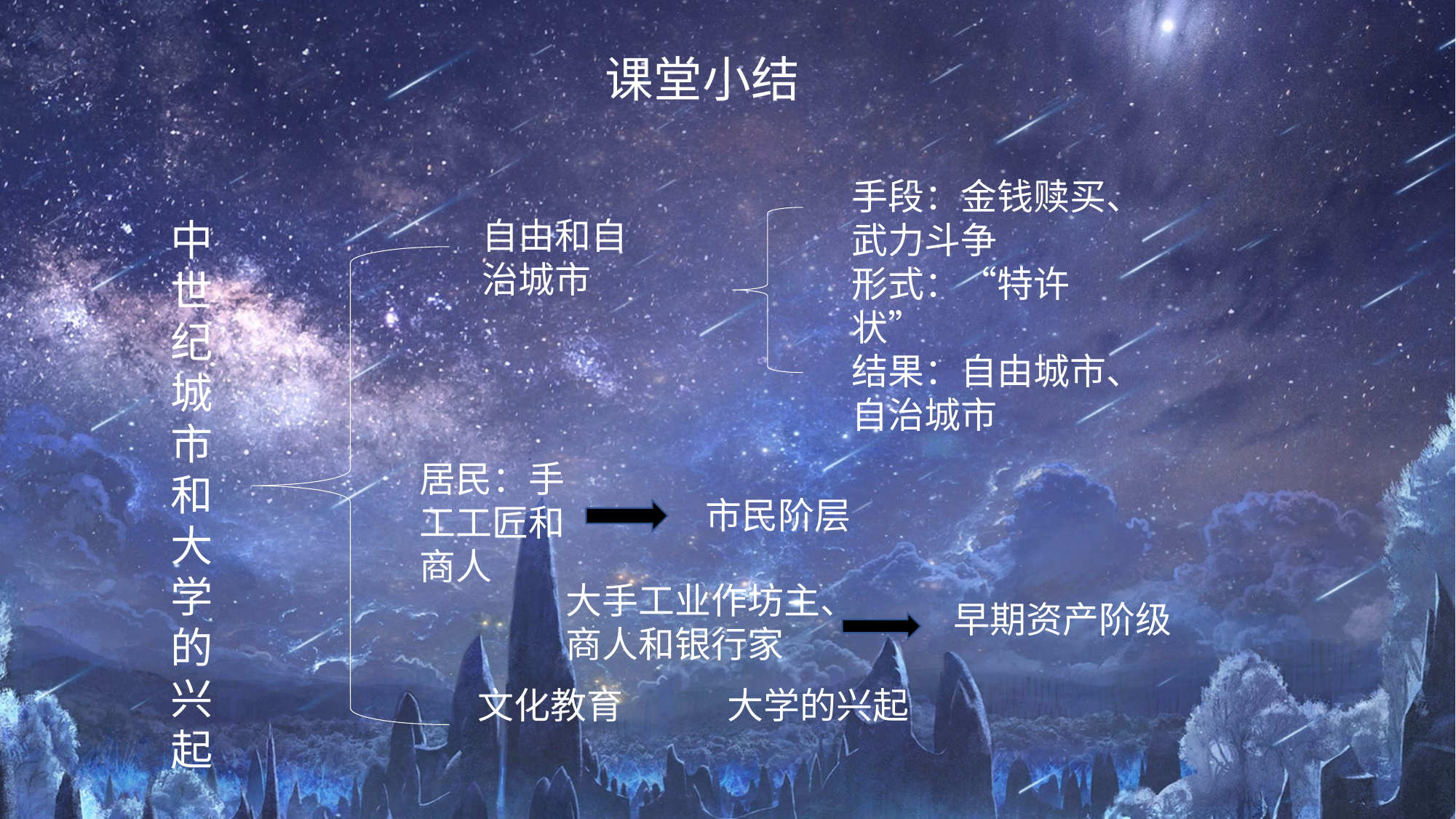

课堂小结
手段：金钱赎买、武力斗争
形式：“特许状”
结果：自由城市、自治城市
自由和自治城市

中世纪城市和大学的兴起

居民：手工工匠和商人
市民阶层

大手工业作坊主、商人和银行家
早期资产阶级

文化教育
大学的兴起